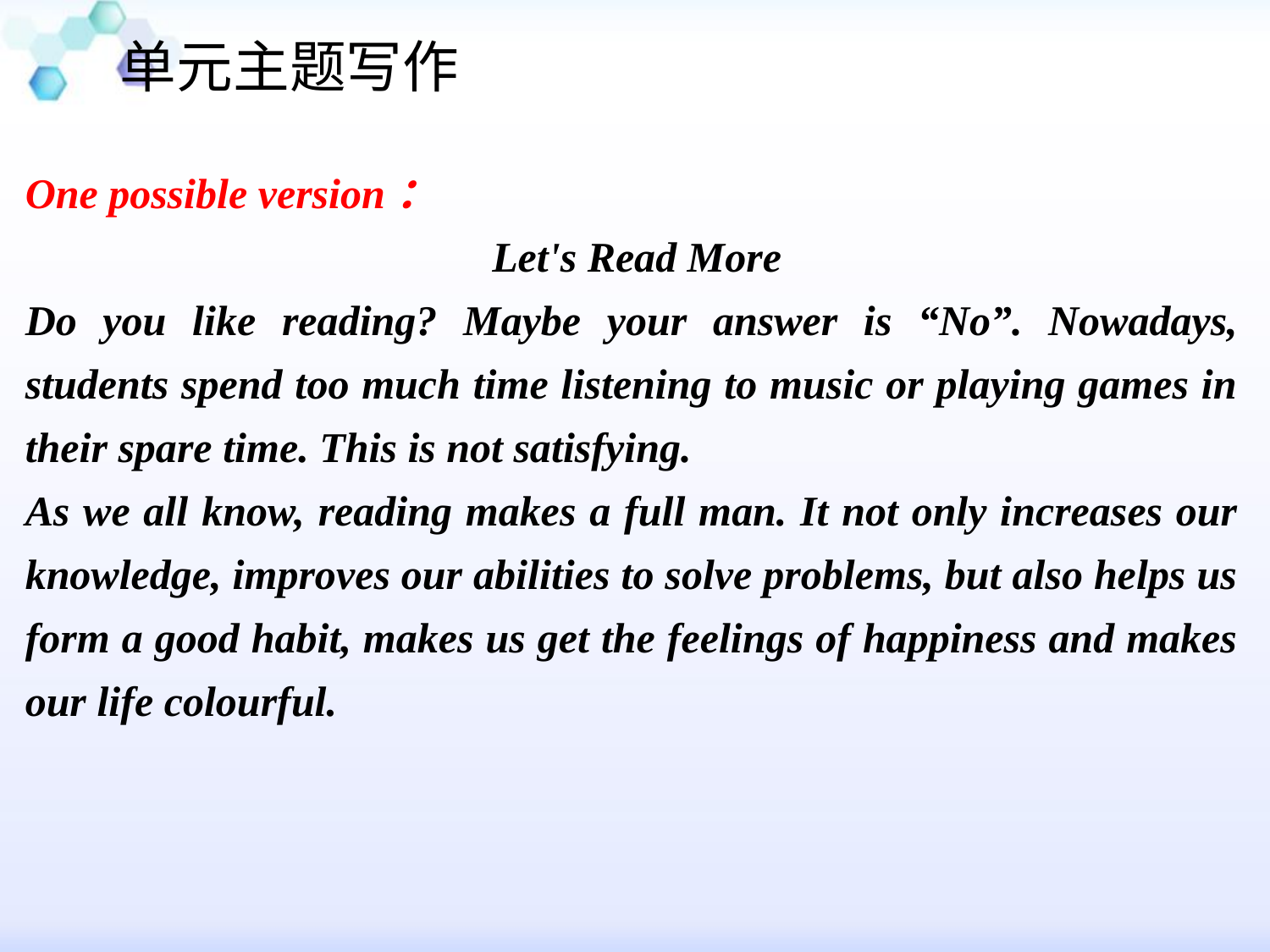

单元主题写作
#
One possible version：
 Let's Read More
Do you like reading? Maybe your answer is “No”. Nowadays, students spend too much time listening to music or playing games in their spare time. This is not satisfying.
As we all know, reading makes a full man. It not only increases our knowledge, improves our abilities to solve problems, but also helps us form a good habit, makes us get the feelings of happiness and makes our life colourful.